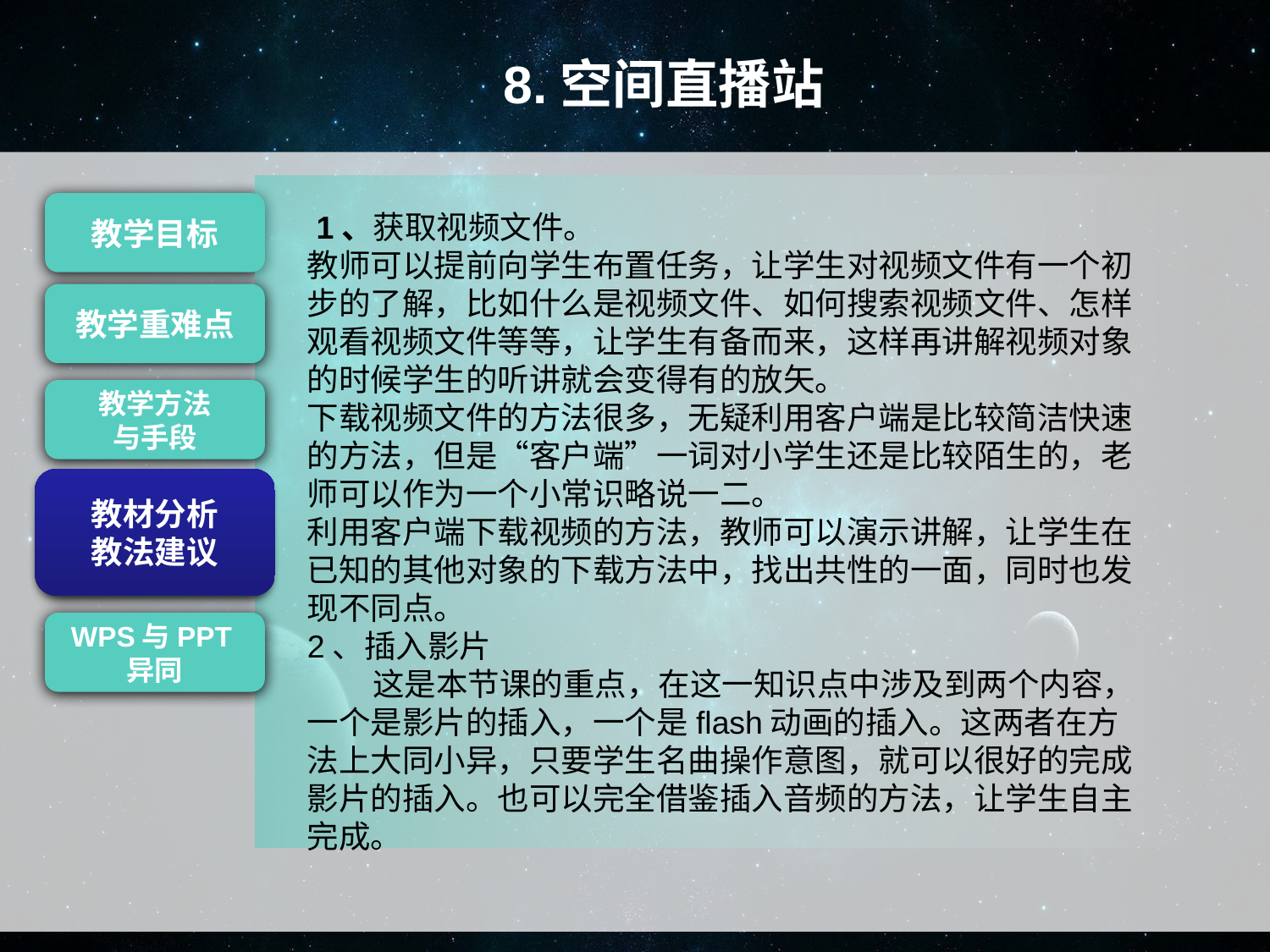

8.空间直播站

 1、获取视频文件。
教师可以提前向学生布置任务，让学生对视频文件有一个初步的了解，比如什么是视频文件、如何搜索视频文件、怎样观看视频文件等等，让学生有备而来，这样再讲解视频对象的时候学生的听讲就会变得有的放矢。
下载视频文件的方法很多，无疑利用客户端是比较简洁快速的方法，但是“客户端”一词对小学生还是比较陌生的，老师可以作为一个小常识略说一二。
利用客户端下载视频的方法，教师可以演示讲解，让学生在已知的其他对象的下载方法中，找出共性的一面，同时也发现不同点。
2、插入影片
        这是本节课的重点，在这一知识点中涉及到两个内容，一个是影片的插入，一个是flash动画的插入。这两者在方法上大同小异，只要学生名曲操作意图，就可以很好的完成影片的插入。也可以完全借鉴插入音频的方法，让学生自主完成。

教学目标
教学重难点
教学方法
与手段
教材分析
教法建议
教材分析
教法建议
WPS与PPT异同